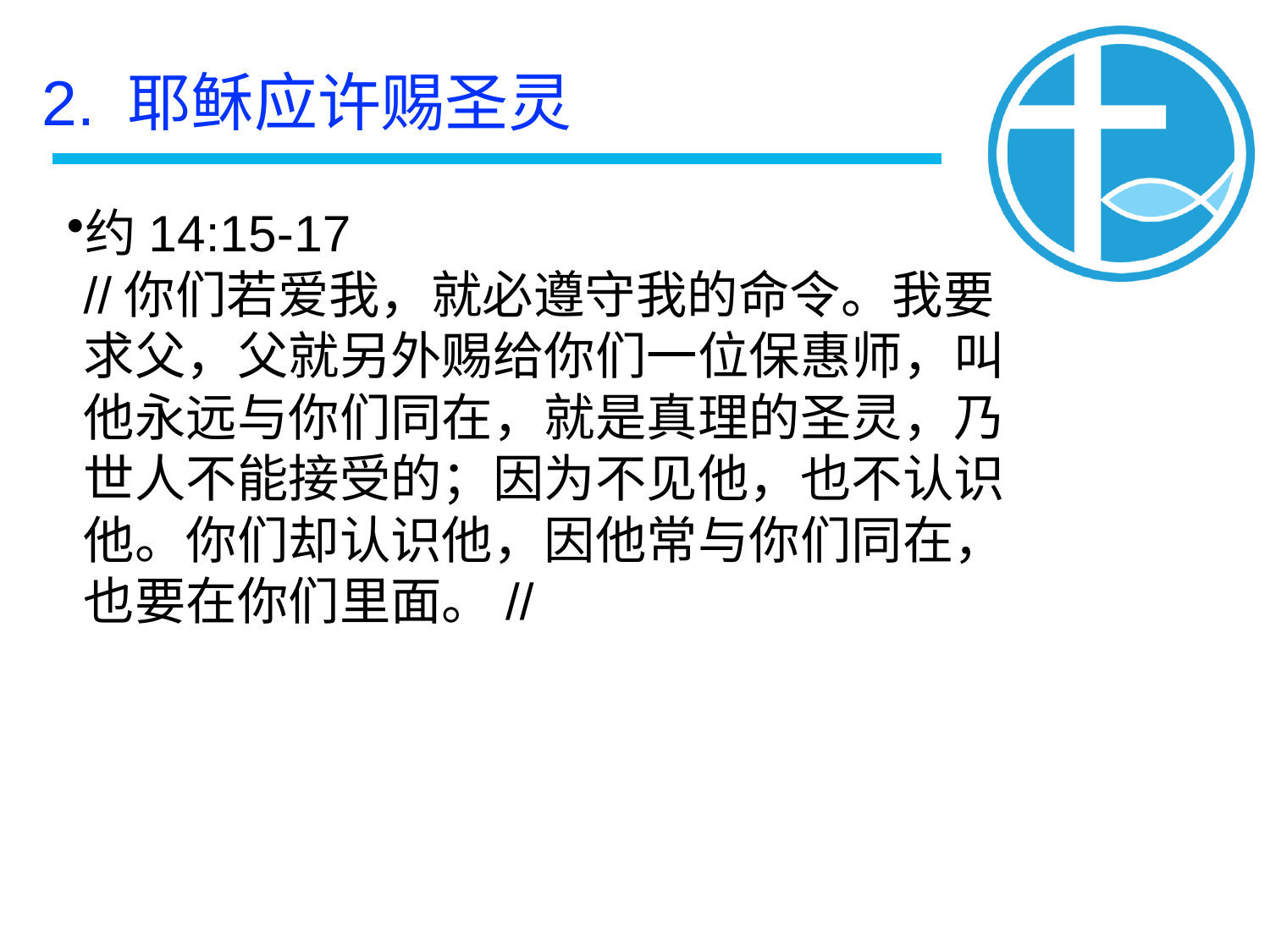

2. 耶稣应许赐圣灵
约14:15-17
//你们若爱我，就必遵守我的命令。我要求父，父就另外赐给你们一位保惠师，叫他永远与你们同在，就是真理的圣灵，乃世人不能接受的；因为不见他，也不认识他。你们却认识他，因他常与你们同在，也要在你们里面。//